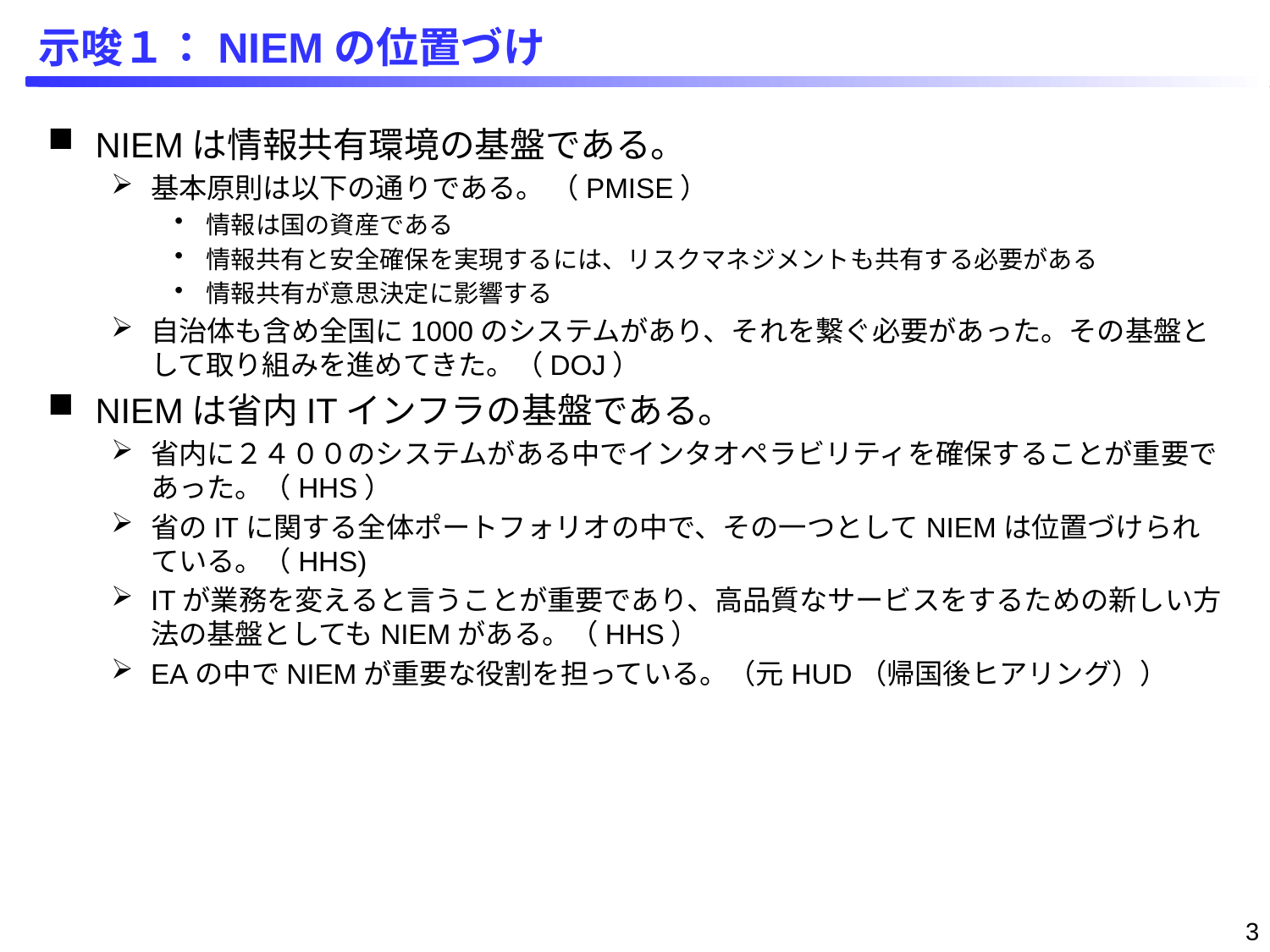

# 示唆１：NIEMの位置づけ
NIEMは情報共有環境の基盤である。
基本原則は以下の通りである。 （PMISE）
情報は国の資産である
情報共有と安全確保を実現するには、リスクマネジメントも共有する必要がある
情報共有が意思決定に影響する
自治体も含め全国に1000のシステムがあり、それを繋ぐ必要があった。その基盤として取り組みを進めてきた。（DOJ）
NIEMは省内ITインフラの基盤である。
省内に２４００のシステムがある中でインタオペラビリティを確保することが重要であった。（HHS）
省のITに関する全体ポートフォリオの中で、その一つとしてNIEMは位置づけられている。（HHS)
ITが業務を変えると言うことが重要であり、高品質なサービスをするための新しい方法の基盤としてもNIEMがある。（HHS）
EAの中でNIEMが重要な役割を担っている。（元HUD（帰国後ヒアリング））
3